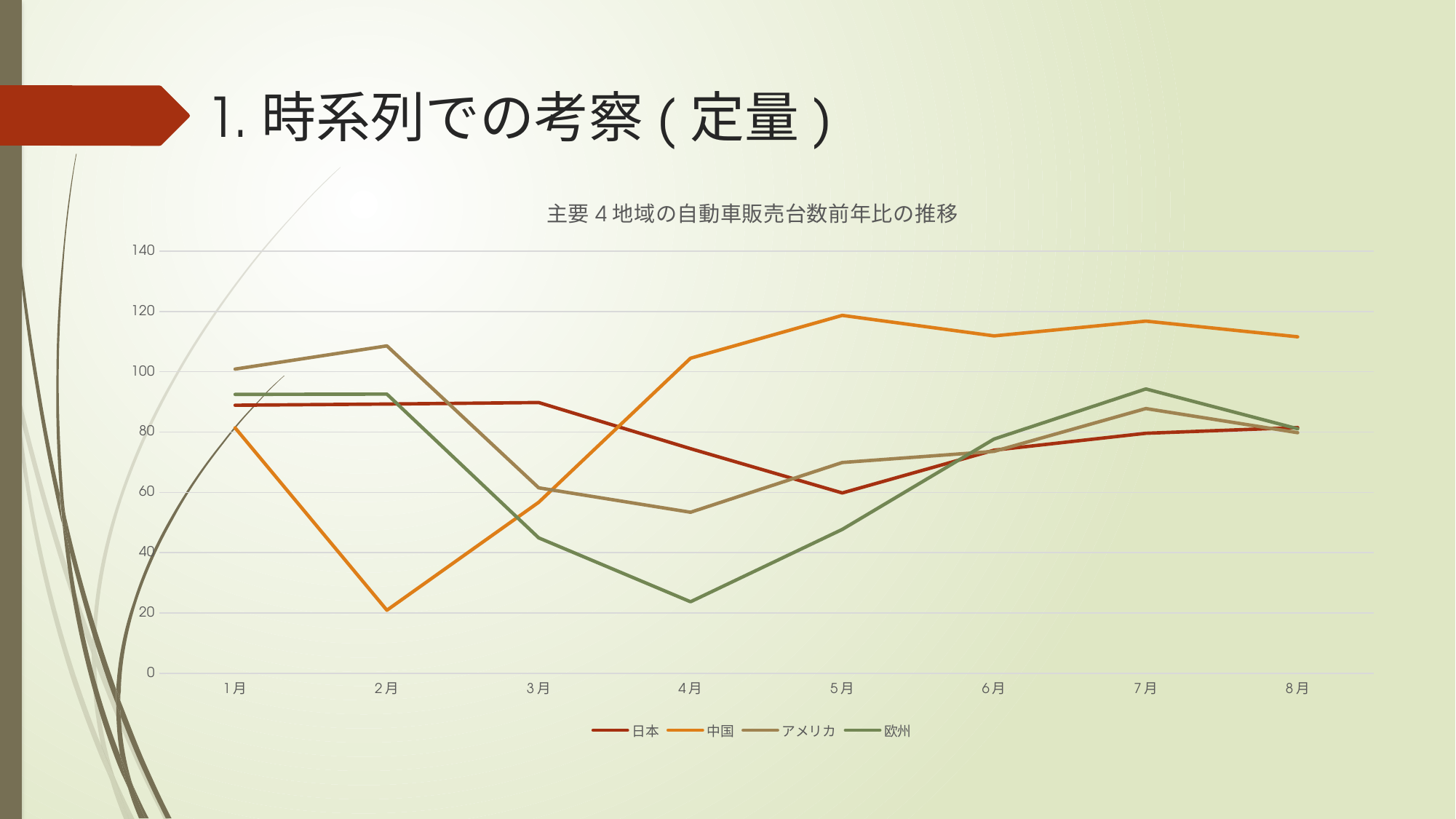

# 1.時系列での考察(定量)

### Chart: 主要4地域の自動車販売台数前年比の推移

| Category | 日本 | 中国 | アメリカ | 欧州 |
|---|---|---|---|---|
| 1月 | 88.9 | 81.4 | 100.9 | 92.5 |
| 2月 | 89.3 | 20.9 | 108.6 | 92.6 |
| 3月 | 89.8 | 56.7 | 61.5 | 44.9 |
| 4月 | 74.5 | 104.5 | 53.4 | 23.7 |
| 5月 | 59.8 | 118.7 | 69.9 | 47.7 |
| 6月 | 74.0 | 111.9 | 73.6 | 77.7 |
| 7月 | 79.6 | 116.8 | 87.8 | 94.3 |
| 8月 | 81.5 | 111.6 | 79.8 | 81.1 |